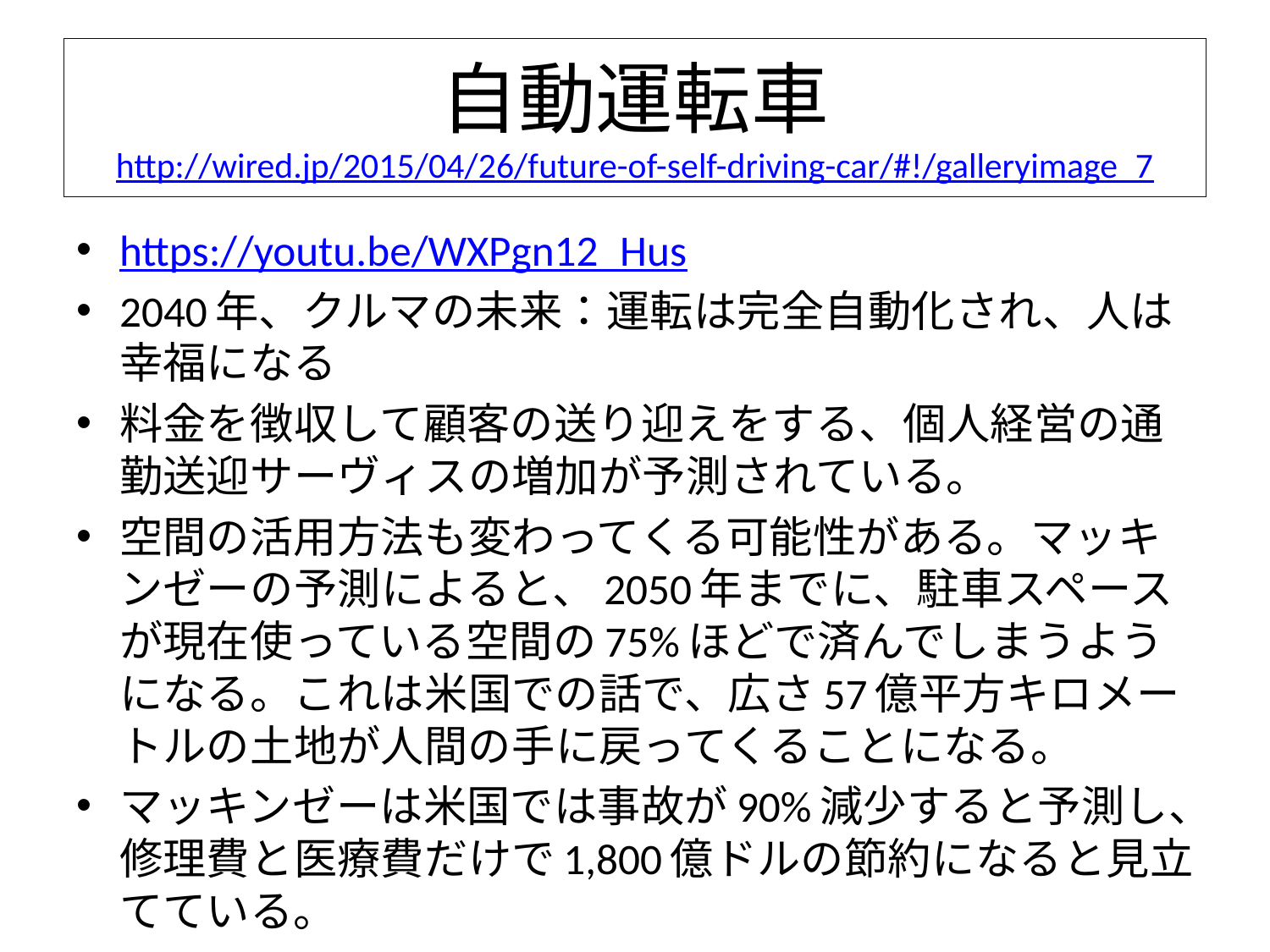

# 自動運転車 http://wired.jp/2015/04/26/future-of-self-driving-car/#!/galleryimage_7
https://youtu.be/WXPgn12_Hus
2040年、クルマの未来：運転は完全自動化され、人は幸福になる
料金を徴収して顧客の送り迎えをする、個人経営の通勤送迎サーヴィスの増加が予測されている。
空間の活用方法も変わってくる可能性がある。マッキンゼーの予測によると、2050年までに、駐車スペースが現在使っている空間の75%ほどで済んでしまうようになる。これは米国での話で、広さ57億平方キロメートルの土地が人間の手に戻ってくることになる。
マッキンゼーは米国では事故が90%減少すると予測し、修理費と医療費だけで1,800億ドルの節約になると見立てている。